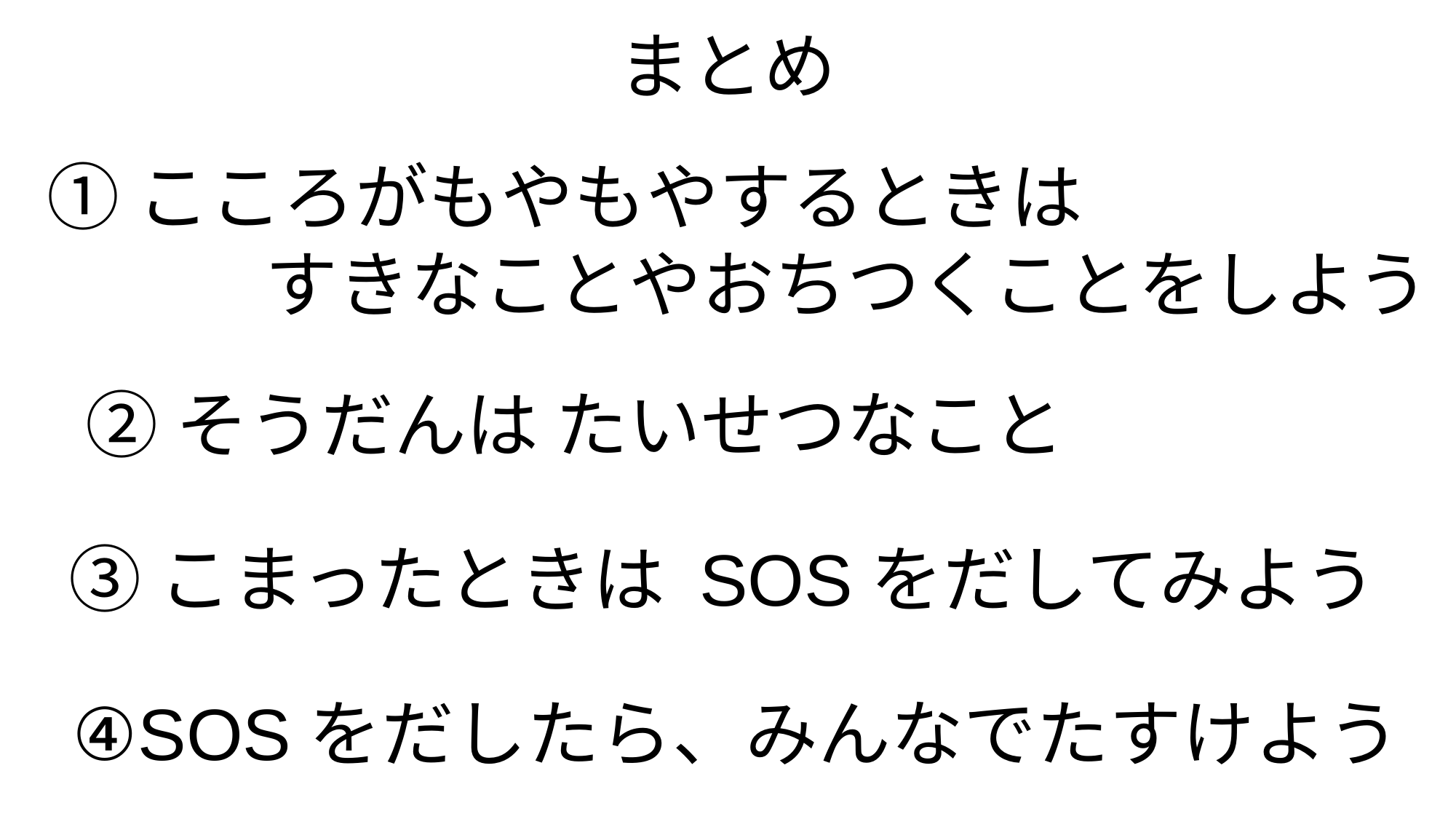

まとめ
①こころがもやもやするときは
　　　すきなことやおちつくことをしよう
②そうだんは たいせつなこと
③こまったときは SOSをだしてみよう
④SOSをだしたら、みんなでたすけよう